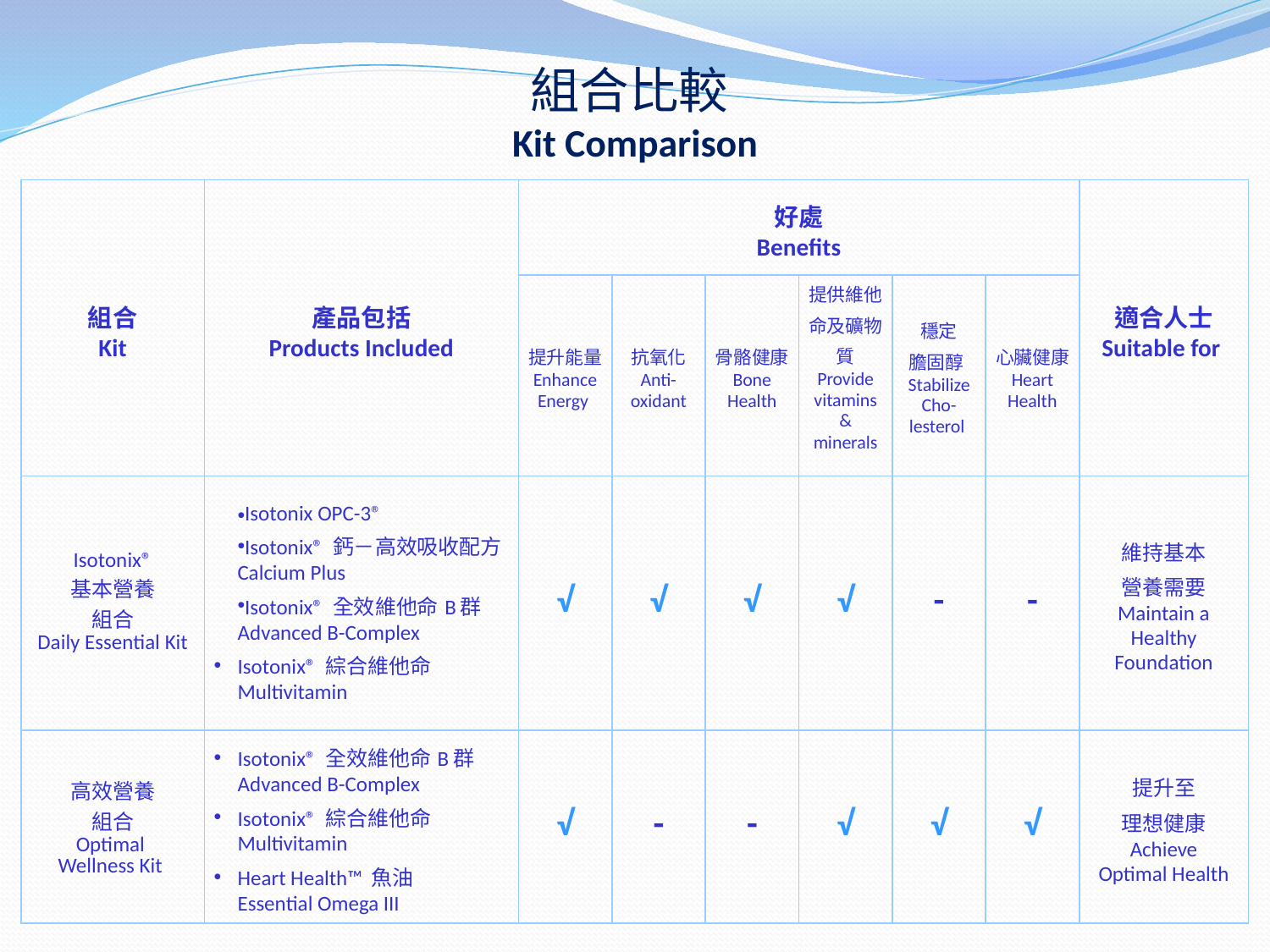

組合比較
Kit Comparison
| 組合 Kit | 產品包括 Products Included | 好處 Benefits |  |  |  |  |  | 適合人士 Suitable for |
| --- | --- | --- | --- | --- | --- | --- | --- | --- |
|  |  | 提升能量 Enhance Energy | 抗氧化 Anti-oxidant | 骨骼健康 Bone Health | 提供維他命及礦物質 Provide vitamins & minerals | 穩定 膽固醇Stabilize Cho-lesterol | 心臟健康 Heart Health |  |
| Isotonix® 基本營養 組合 Daily Essential Kit | Isotonix OPC-3® Isotonix® 鈣－高效吸收配方 Calcium Plus Isotonix® 全效維他命B群 Advanced B-Complex Isotonix® 綜合維他命 Multivitamin | √ | √ | √ | √ | - | - | 維持基本 營養需要 Maintain a Healthy Foundation |
| 高效營養 組合 Optimal Wellness Kit | Isotonix® 全效維他命B群 Advanced B-Complex Isotonix® 綜合維他命 Multivitamin Heart Health™ 魚油 Essential Omega III | √ | - | - | √ | √ | √ | 提升至 理想健康 Achieve Optimal Health |